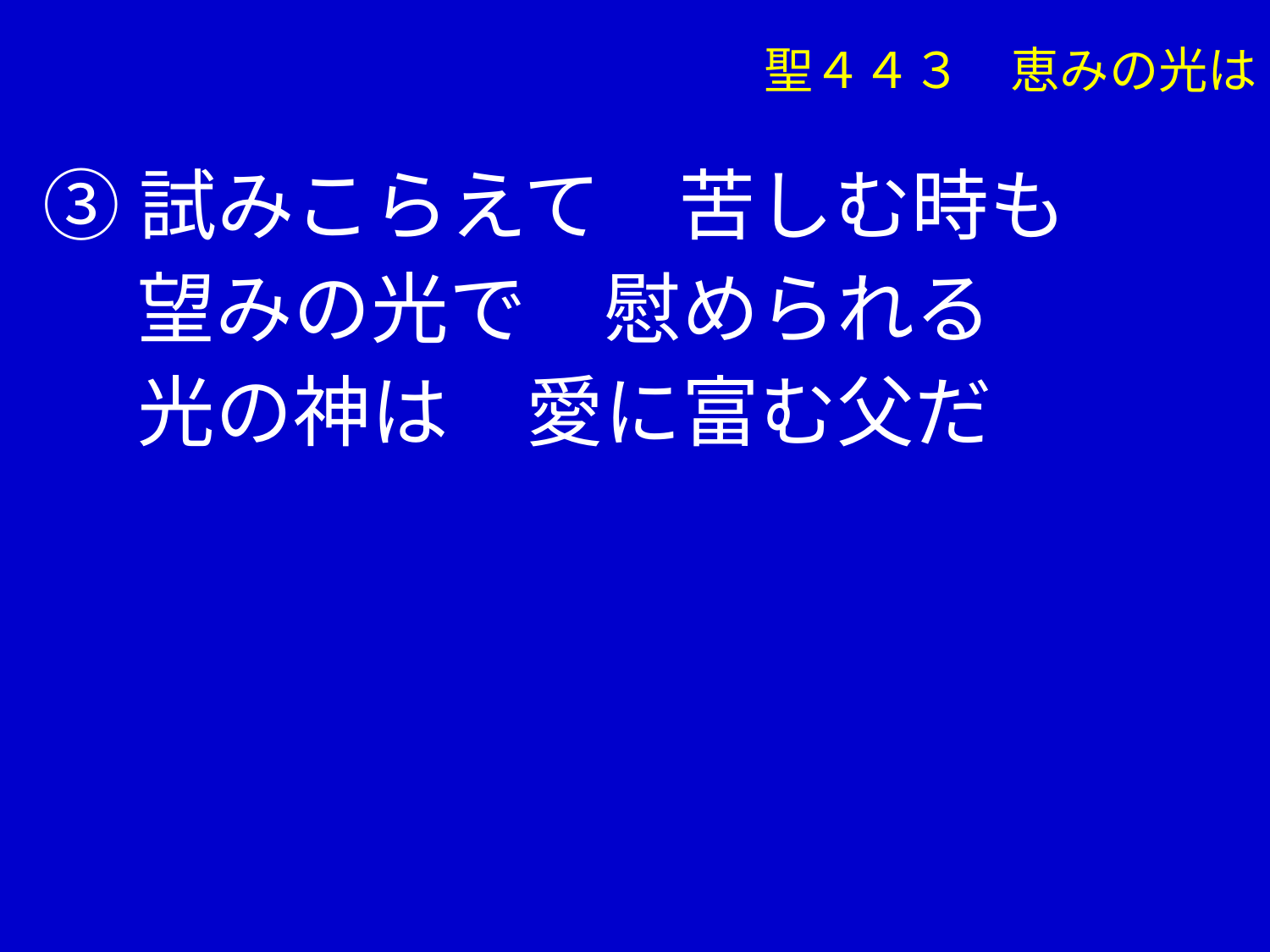

聖４４３　恵みの光は
③試みこらえて　苦しむ時も
　 望みの光で　慰められる
　 光の神は　愛に富む父だ